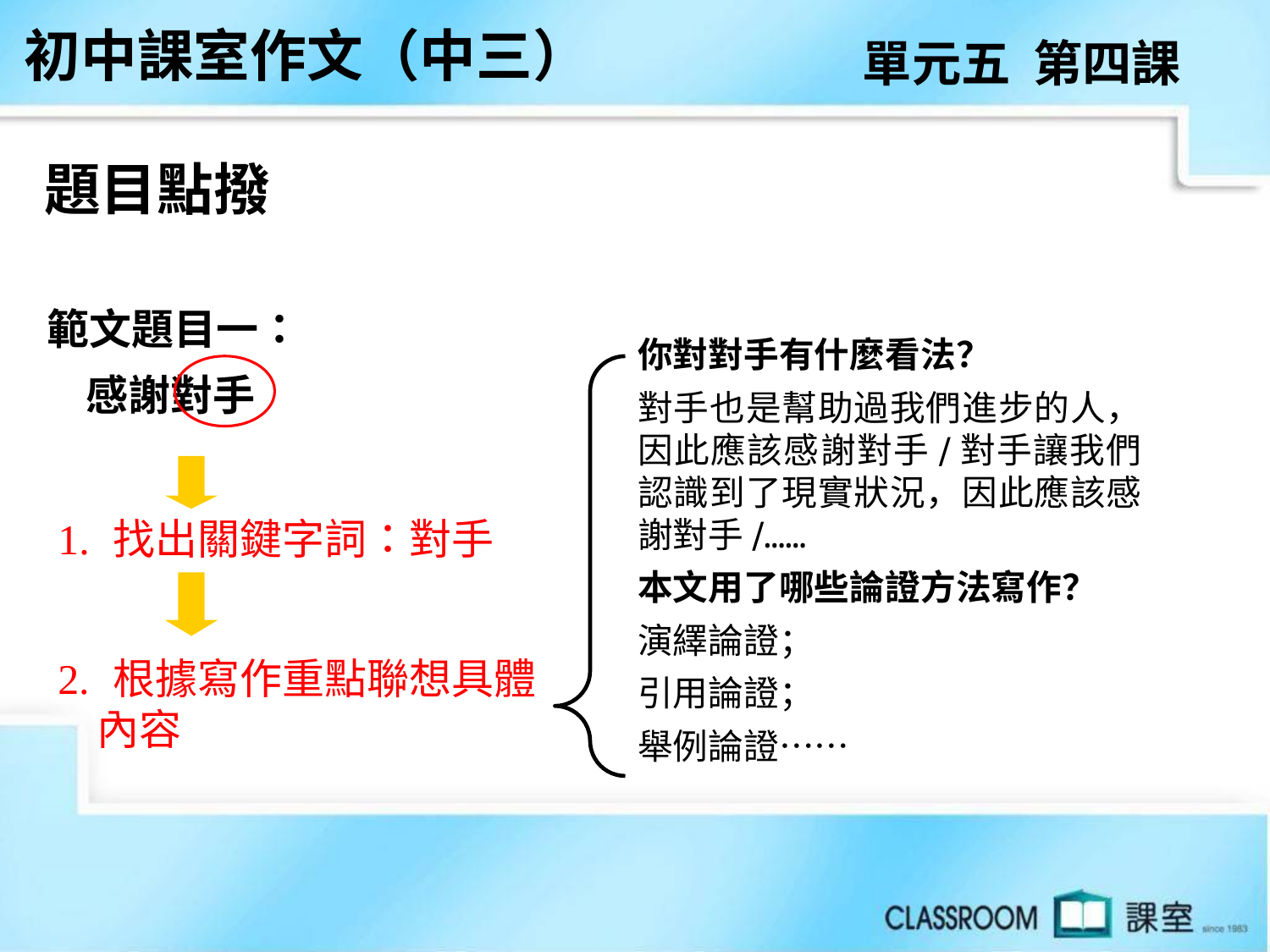

初中課室作文（中三）
單元五  第四課
題目點撥
範文題目一：
   感謝對手
你對對手有什麼看法？
對手也是幫助過我們進步的人，因此應該感謝對手/對手讓我們認識到了現實狀況，因此應該感謝對手/……
本文用了哪些論證方法寫作？
演繹論證；
引用論證；
舉例論證……

1. 找出關鍵字詞：對手

2. 根據寫作重點聯想具體
   內容